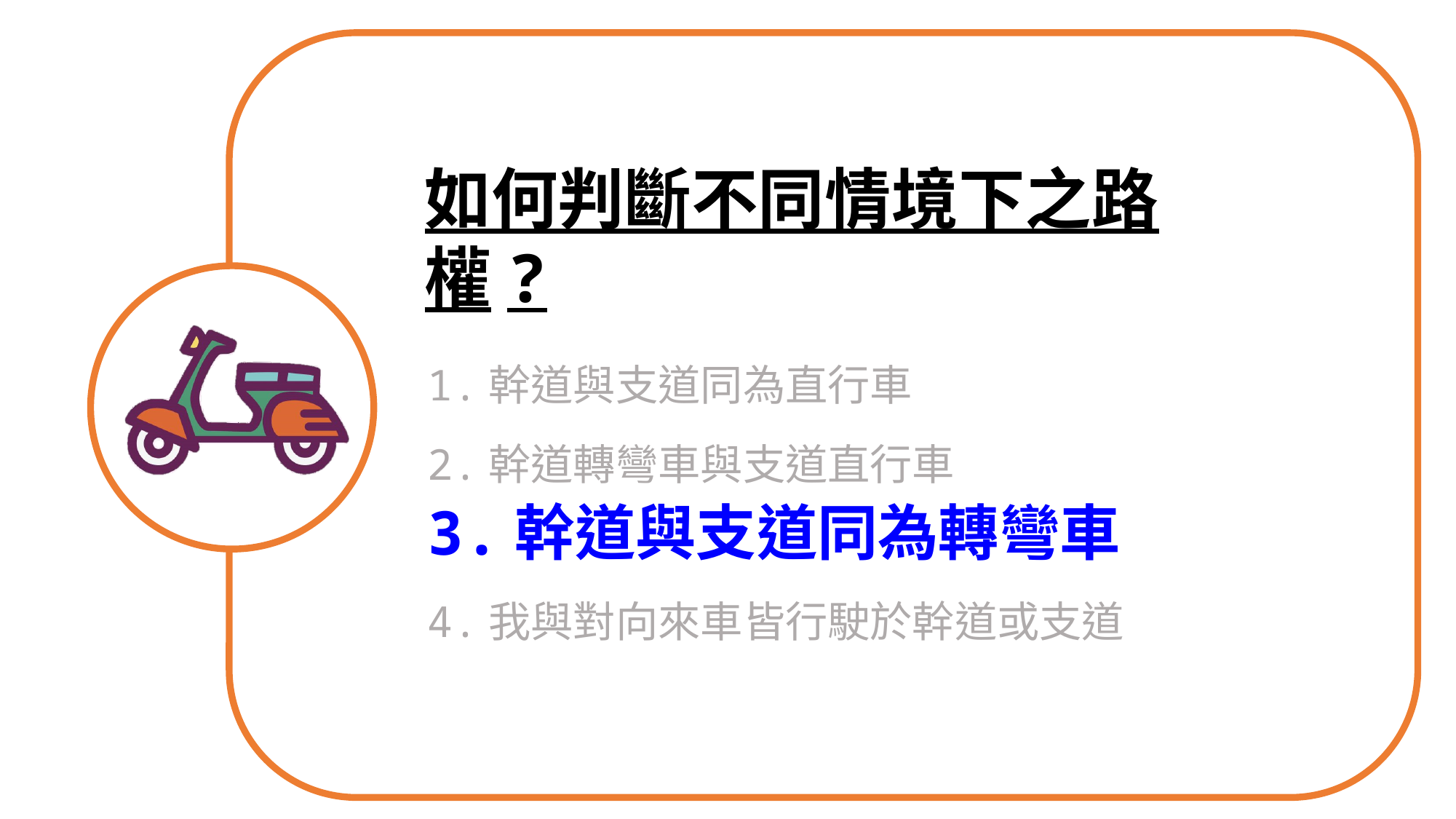

如何判斷不同情境下之路權?
# 1.幹道與支道同為直行車 2.幹道轉彎車與支道直行車 3.幹道與支道同為轉彎車 4.我與對向來車皆行駛於幹道或支道